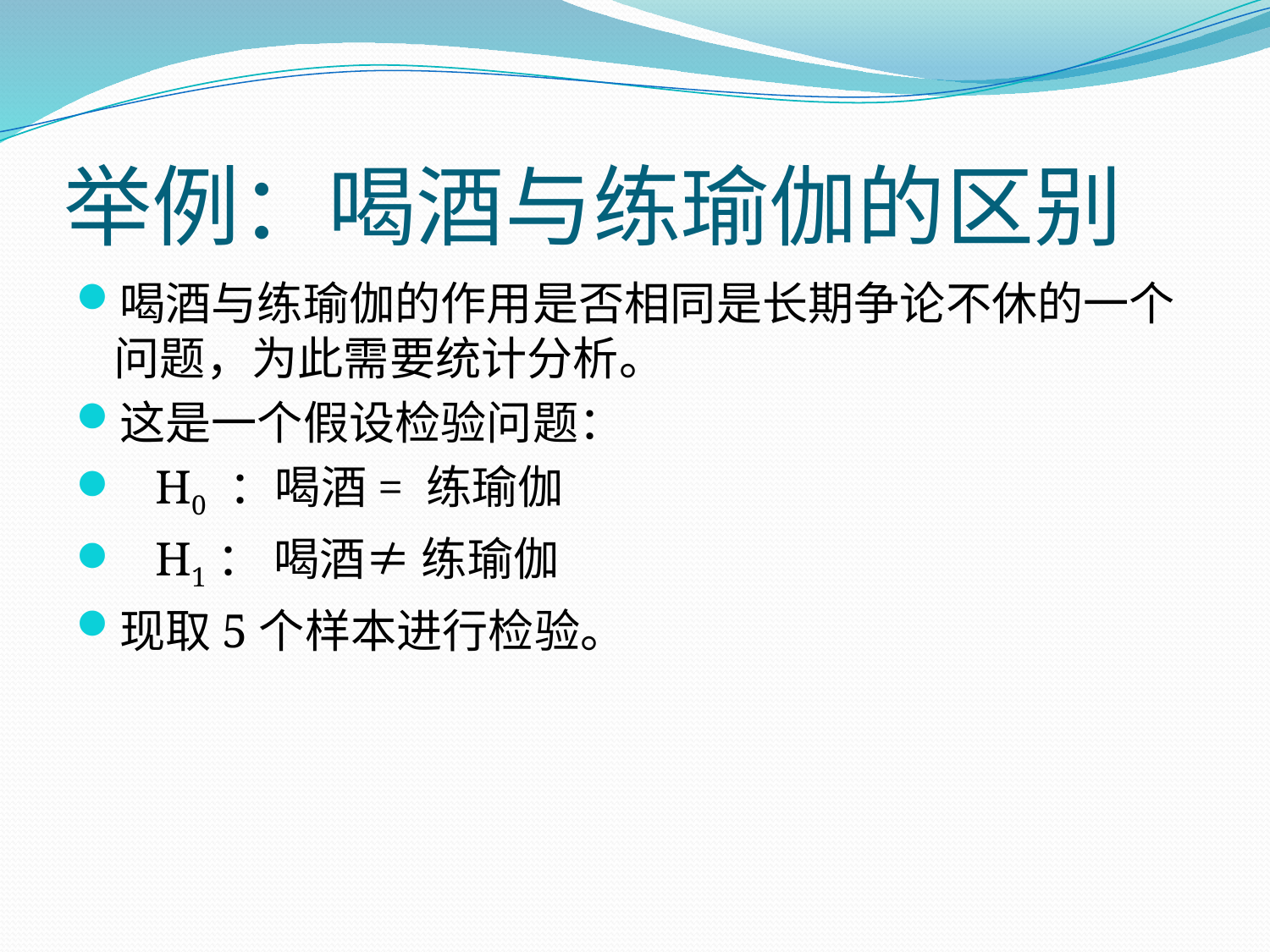

# 举例：喝酒与练瑜伽的区别
喝酒与练瑜伽的作用是否相同是长期争论不休的一个问题，为此需要统计分析。
这是一个假设检验问题：
   H0 ：喝酒= 练瑜伽
   H1： 喝酒≠ 练瑜伽
现取5个样本进行检验。